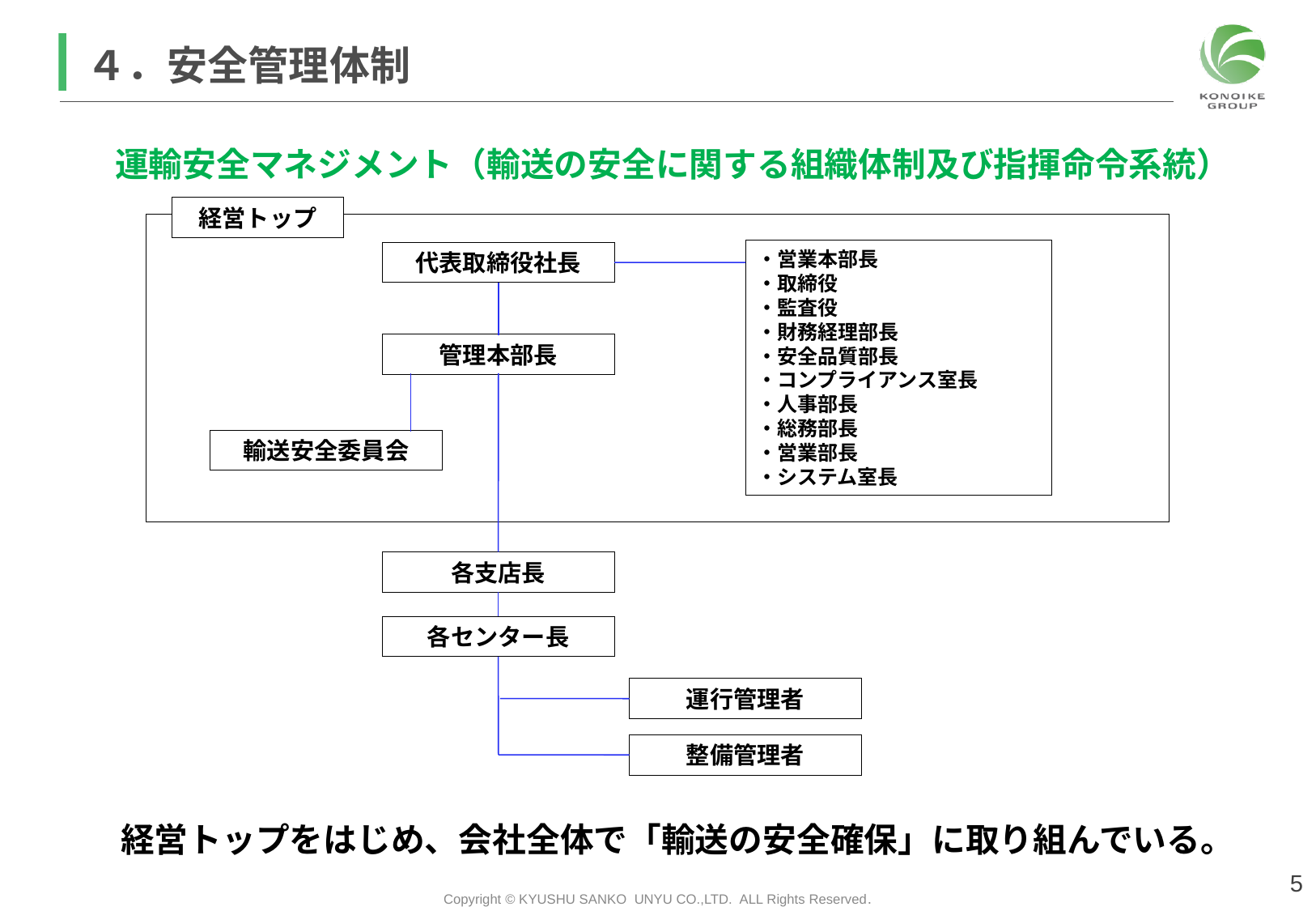

# ４．安全管理体制
運輸安全マネジメント（輸送の安全に関する組織体制及び指揮命令系統）
経営トップ

・営業本部長
・取締役
・監査役
・財務経理部長
・安全品質部長
・コンプライアンス室長
・人事部長
・総務部長
・営業部長
・システム室長
代表取締役社長
管理本部長
輸送安全委員会
各支店長
各センター長
運行管理者
整備管理者
経営トップをはじめ、会社全体で「輸送の安全確保」に取り組んでいる。
5